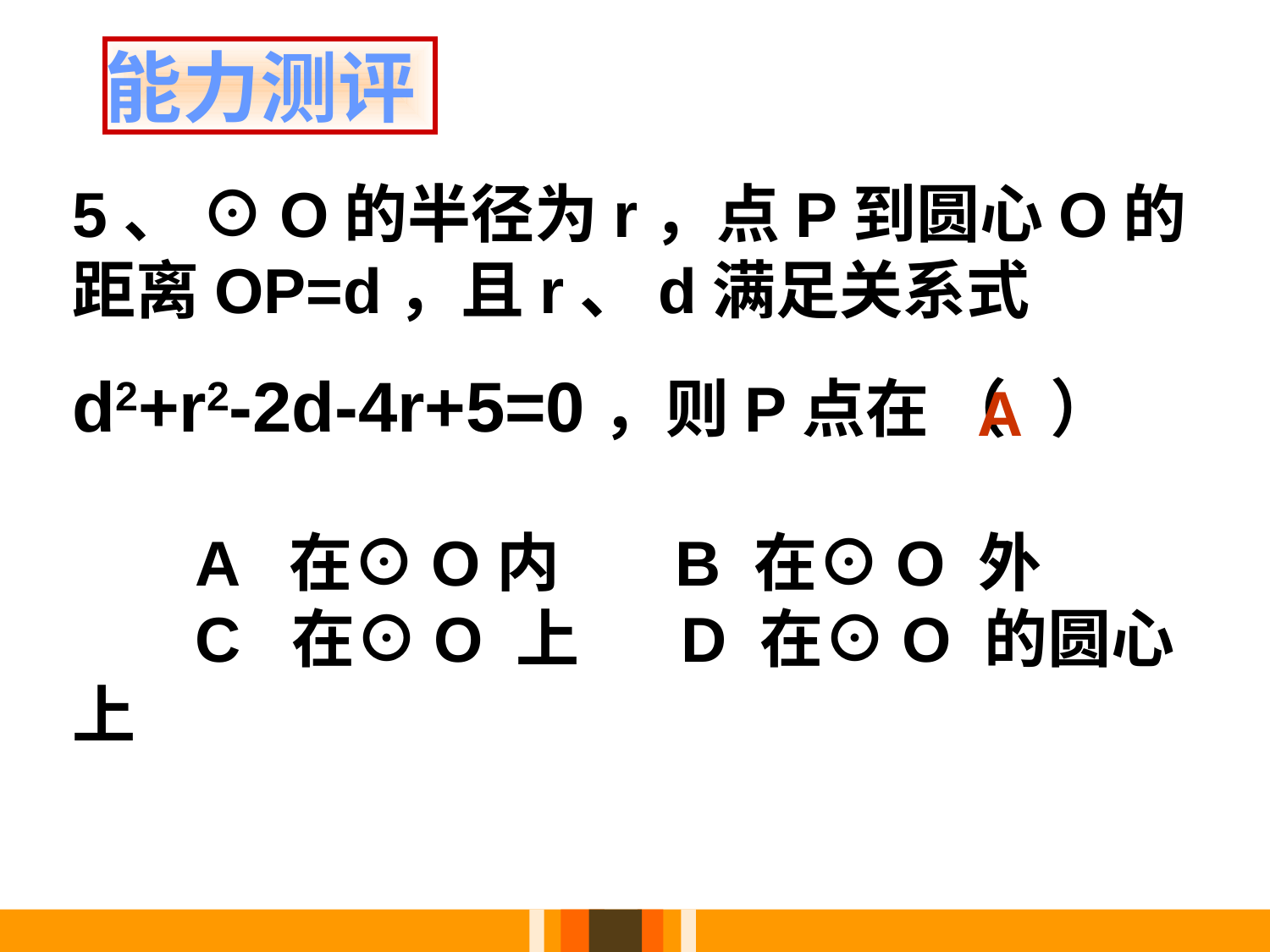

能力测评
5、 ⊙O的半径为r，点P到圆心O的距离OP=d，且r、d满足关系式
d2+r2-2d-4r+5=0，则P点在 （   ）

       A  在⊙O内       B 在⊙O 外
       C  在⊙O 上      D 在⊙O 的圆心上

A